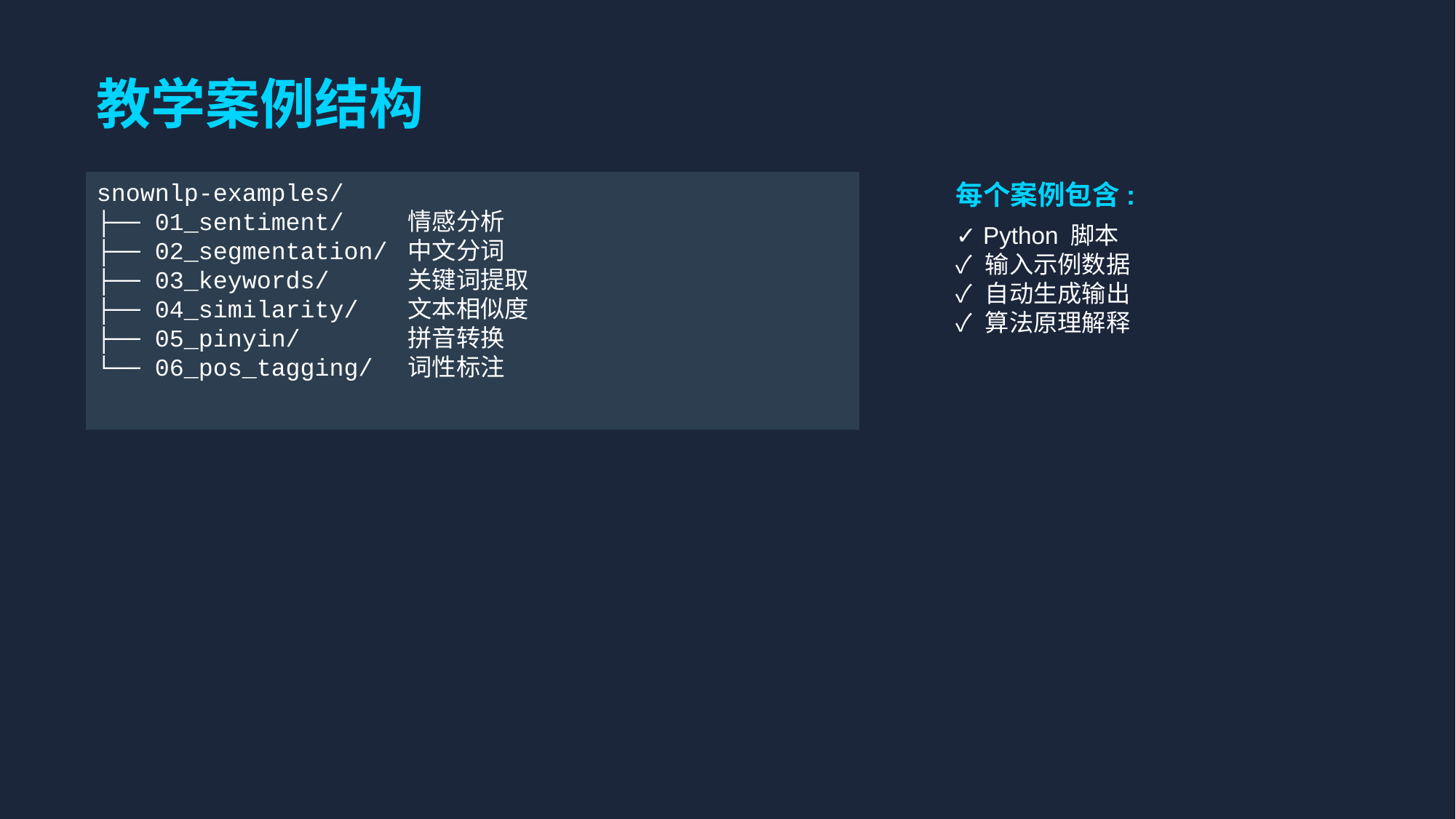

教学案例结构
snownlp-examples/
├── 01_sentiment/    情感分析
├── 02_segmentation/ 中文分词
├── 03_keywords/     关键词提取
├── 04_similarity/   文本相似度
├── 05_pinyin/       拼音转换
└── 06_pos_tagging/  词性标注
每个案例包含:
✓ Python 脚本
✓ 输入示例数据
✓ 自动生成输出
✓ 算法原理解释